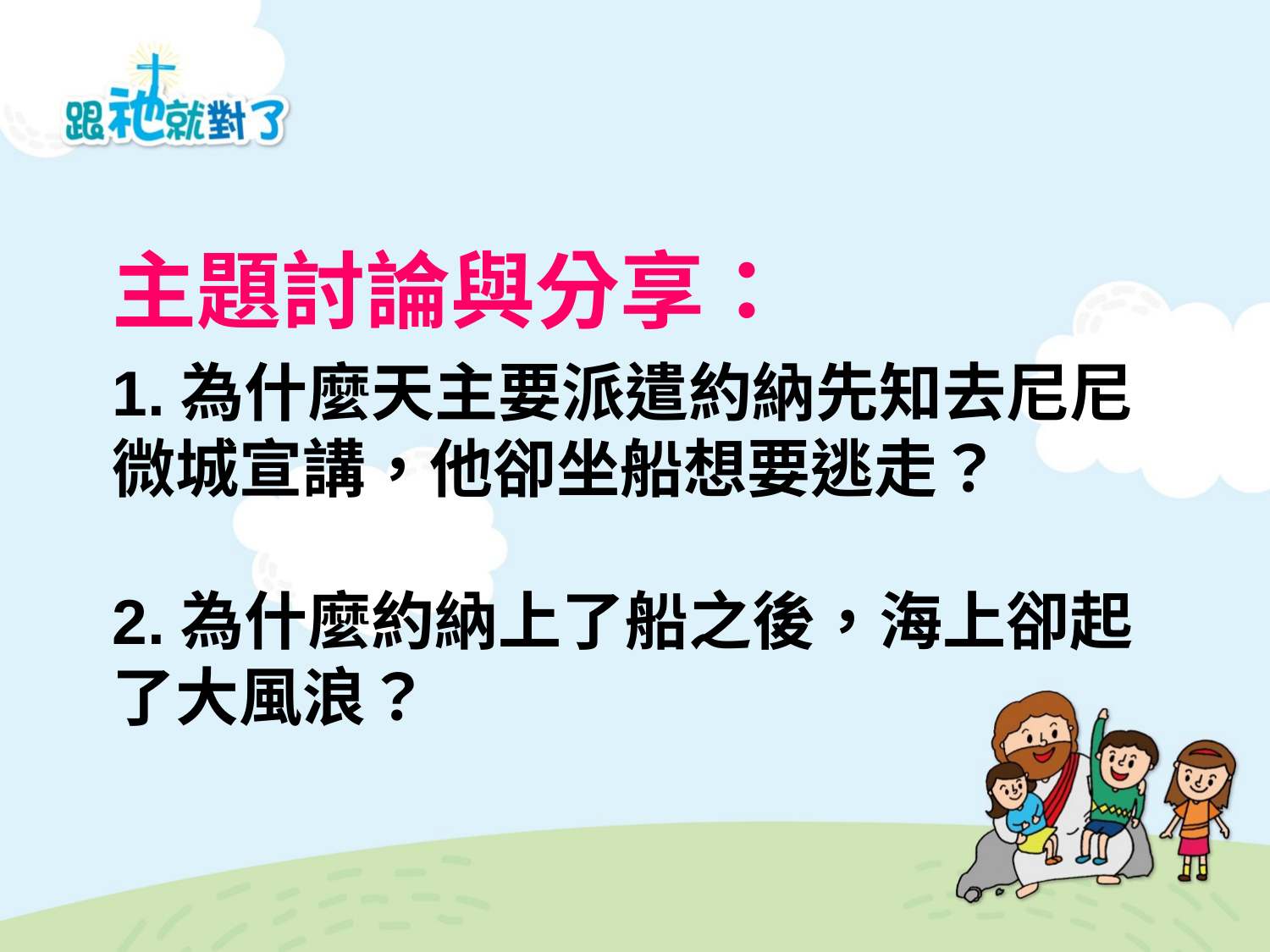

主題討論與分享：
1.為什麼天主要派遣約納先知去尼尼微城宣講，他卻坐船想要逃走？

2.為什麼約納上了船之後，海上卻起了大風浪？